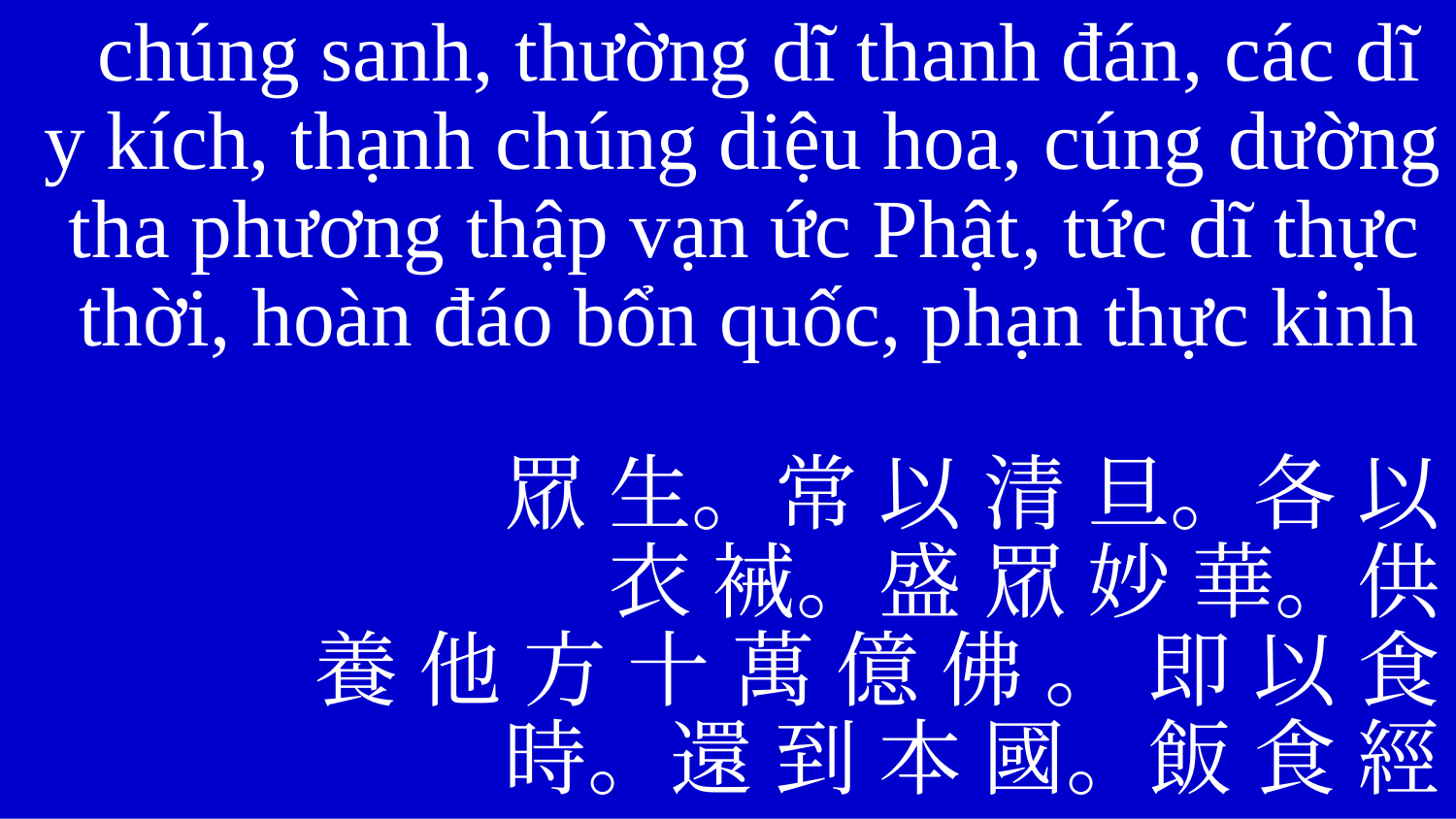

chúng sanh, thường dĩ thanh đán, các dĩ
y kích, thạnh chúng diệu hoa, cúng dường
tha phương thập vạn ức Phật, tức dĩ thực
thời, hoàn đáo bổn quốc, phạn thực kinh

眾 生。常 以 清 旦。各 以
衣 裓。盛 眾 妙 華。供
養 他 方 十 萬 億 佛 。 即 以 食
時。還 到 本 國。飯 食 經